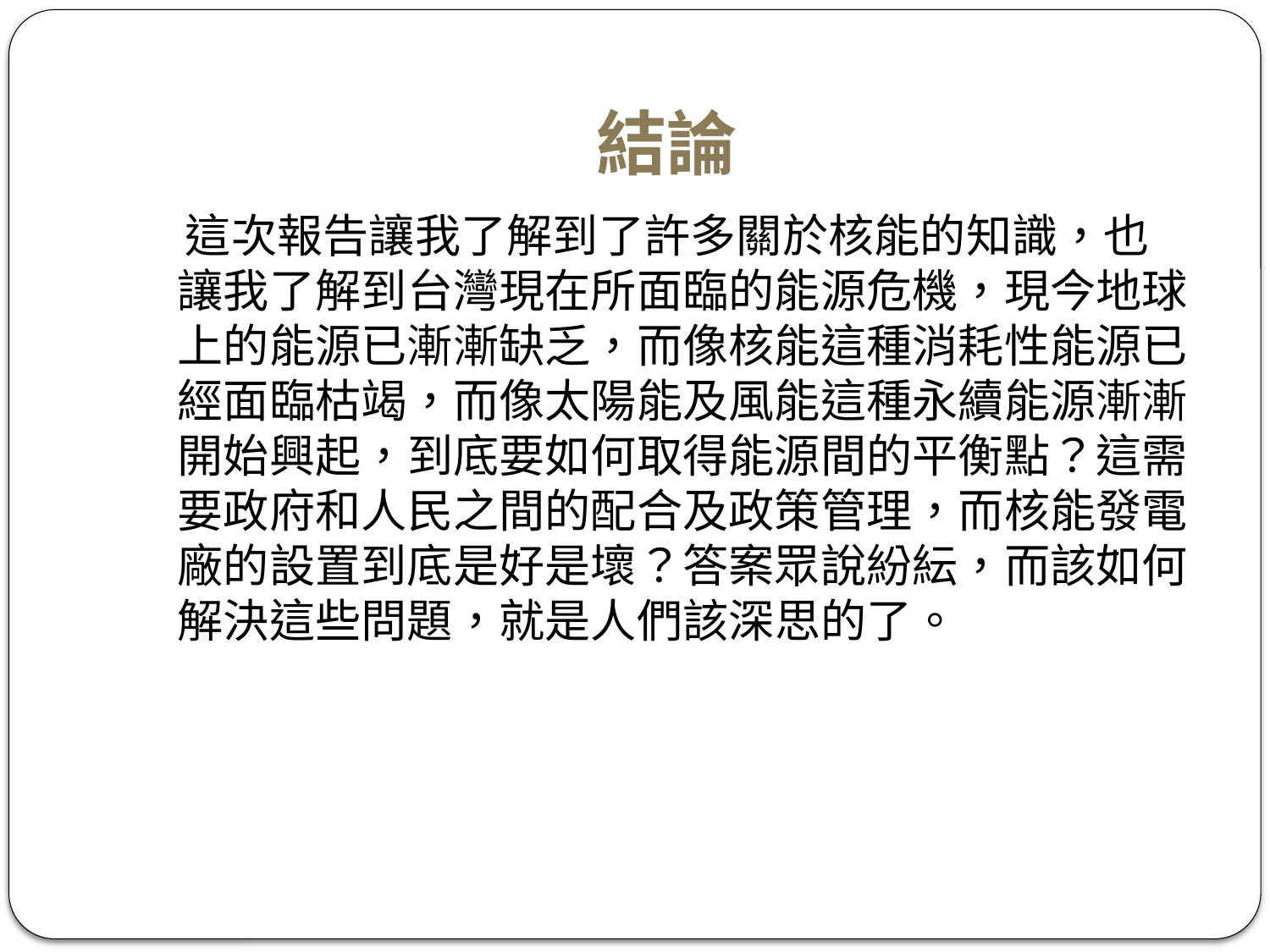

# 結論
　這次報告讓我了解到了許多關於核能的知識，也讓我了解到台灣現在所面臨的能源危機，現今地球上的能源已漸漸缺乏，而像核能這種消耗性能源已經面臨枯竭，而像太陽能及風能這種永續能源漸漸開始興起，到底要如何取得能源間的平衡點？這需要政府和人民之間的配合及政策管理，而核能發電廠的設置到底是好是壞？答案眾說紛紜，而該如何解決這些問題，就是人們該深思的了。